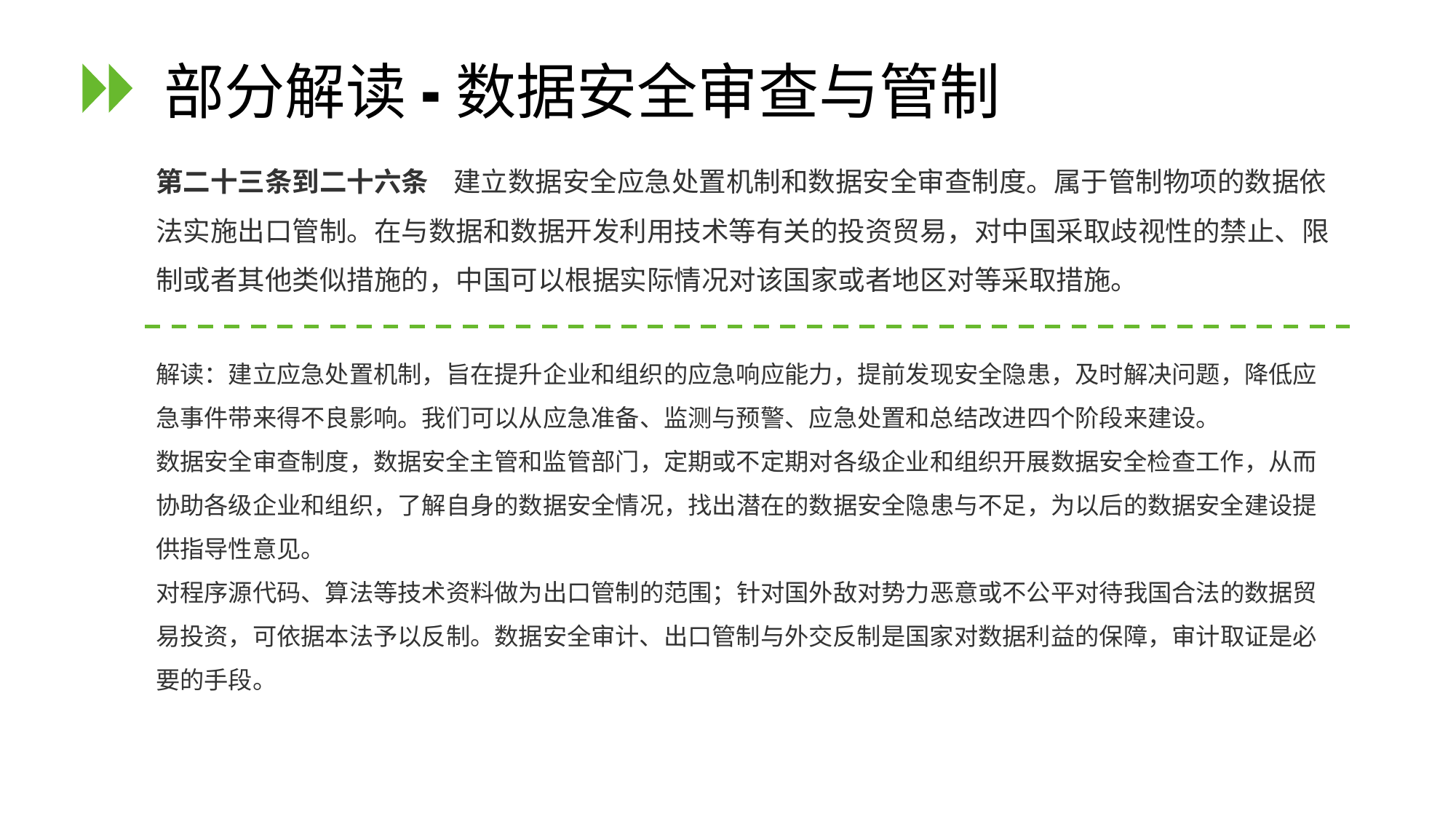

# 部分解读-数据安全审查与管制
第二十三条到二十六条    建立数据安全应急处置机制和数据安全审查制度。属于管制物项的数据依法实施出口管制。在与数据和数据开发利用技术等有关的投资贸易，对中国采取歧视性的禁止、限制或者其他类似措施的，中国可以根据实际情况对该国家或者地区对等采取措施。

解读：建立应急处置机制，旨在提升企业和组织的应急响应能力，提前发现安全隐患，及时解决问题，降低应急事件带来得不良影响。我们可以从应急准备、监测与预警、应急处置和总结改进四个阶段来建设。
数据安全审查制度，数据安全主管和监管部门，定期或不定期对各级企业和组织开展数据安全检查工作，从而协助各级企业和组织，了解自身的数据安全情况，找出潜在的数据安全隐患与不足，为以后的数据安全建设提供指导性意见。
对程序源代码、算法等技术资料做为出口管制的范围；针对国外敌对势力恶意或不公平对待我国合法的数据贸易投资，可依据本法予以反制。数据安全审计、出口管制与外交反制是国家对数据利益的保障，审计取证是必要的手段。